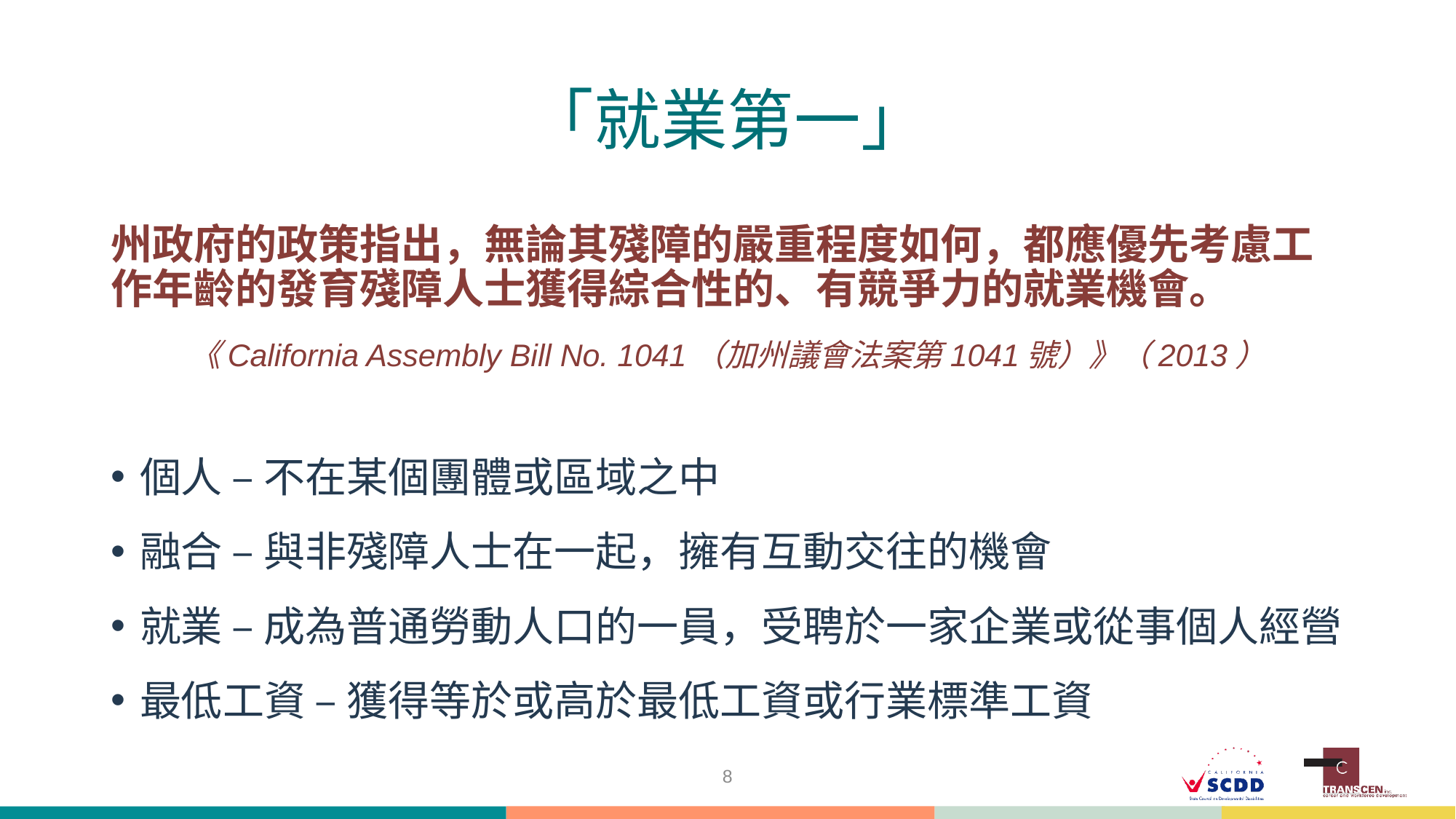

# 「就業第一」
州政府的政策指出，無論其殘障的嚴重程度如何，都應優先考慮工作年齡的發育殘障人士獲得綜合性的、有競爭力的就業機會。
《California Assembly Bill No. 1041（加州議會法案第1041號）》（2013）

個人 – 不在某個團體或區域之中
融合 – 與非殘障人士在一起，擁有互動交往的機會
就業 – 成為普通勞動人口的一員，受聘於一家企業或從事個人經營
最低工資 – 獲得等於或高於最低工資或行業標準工資
8